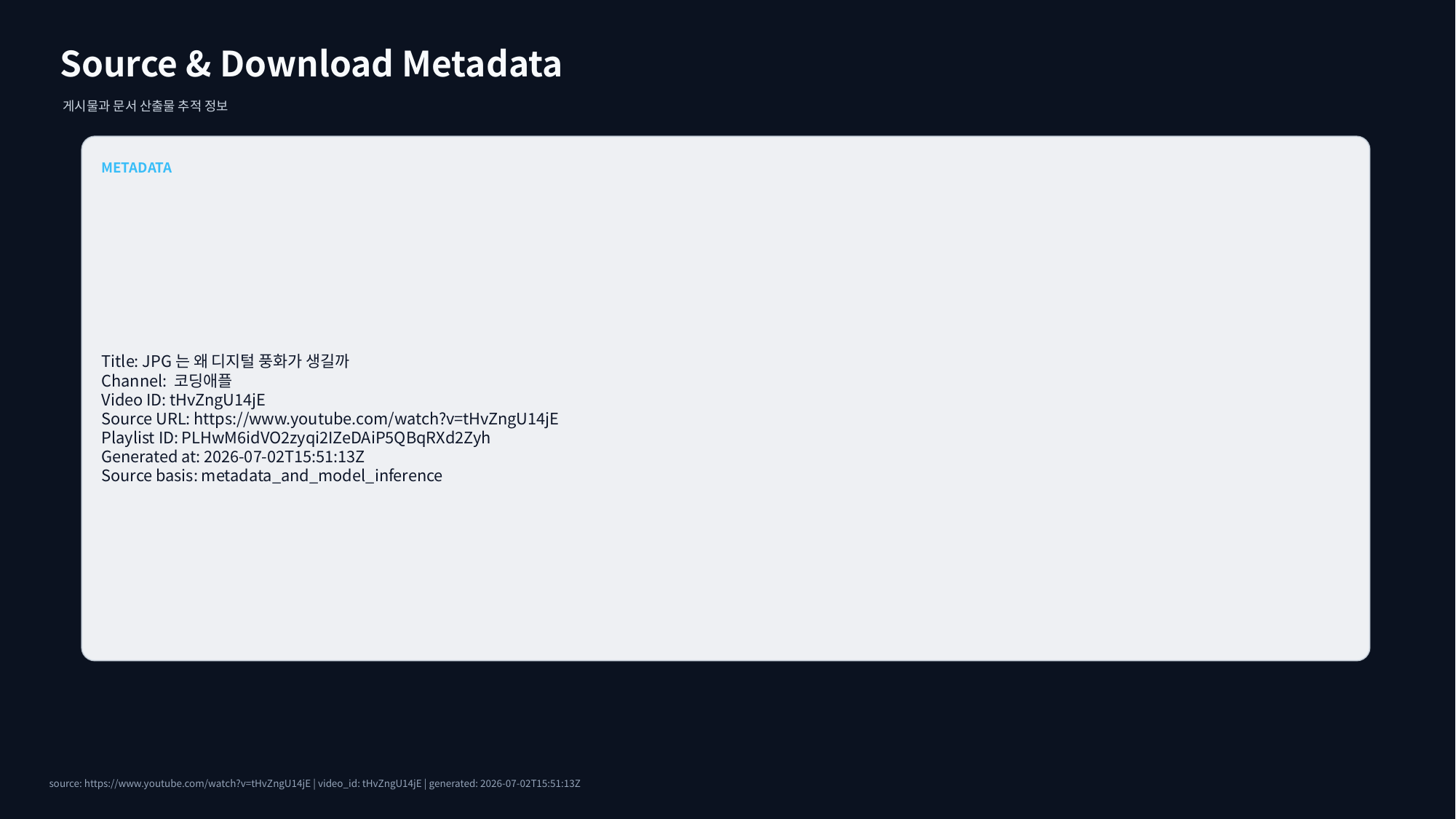

Source & Download Metadata
게시물과 문서 산출물 추적 정보

METADATA
Title: JPG는 왜 디지털 풍화가 생길까
Channel: 코딩애플
Video ID: tHvZngU14jE
Source URL: https://www.youtube.com/watch?v=tHvZngU14jE
Playlist ID: PLHwM6idVO2zyqi2IZeDAiP5QBqRXd2Zyh
Generated at: 2026-07-02T15:51:13Z
Source basis: metadata_and_model_inference
source: https://www.youtube.com/watch?v=tHvZngU14jE | video_id: tHvZngU14jE | generated: 2026-07-02T15:51:13Z